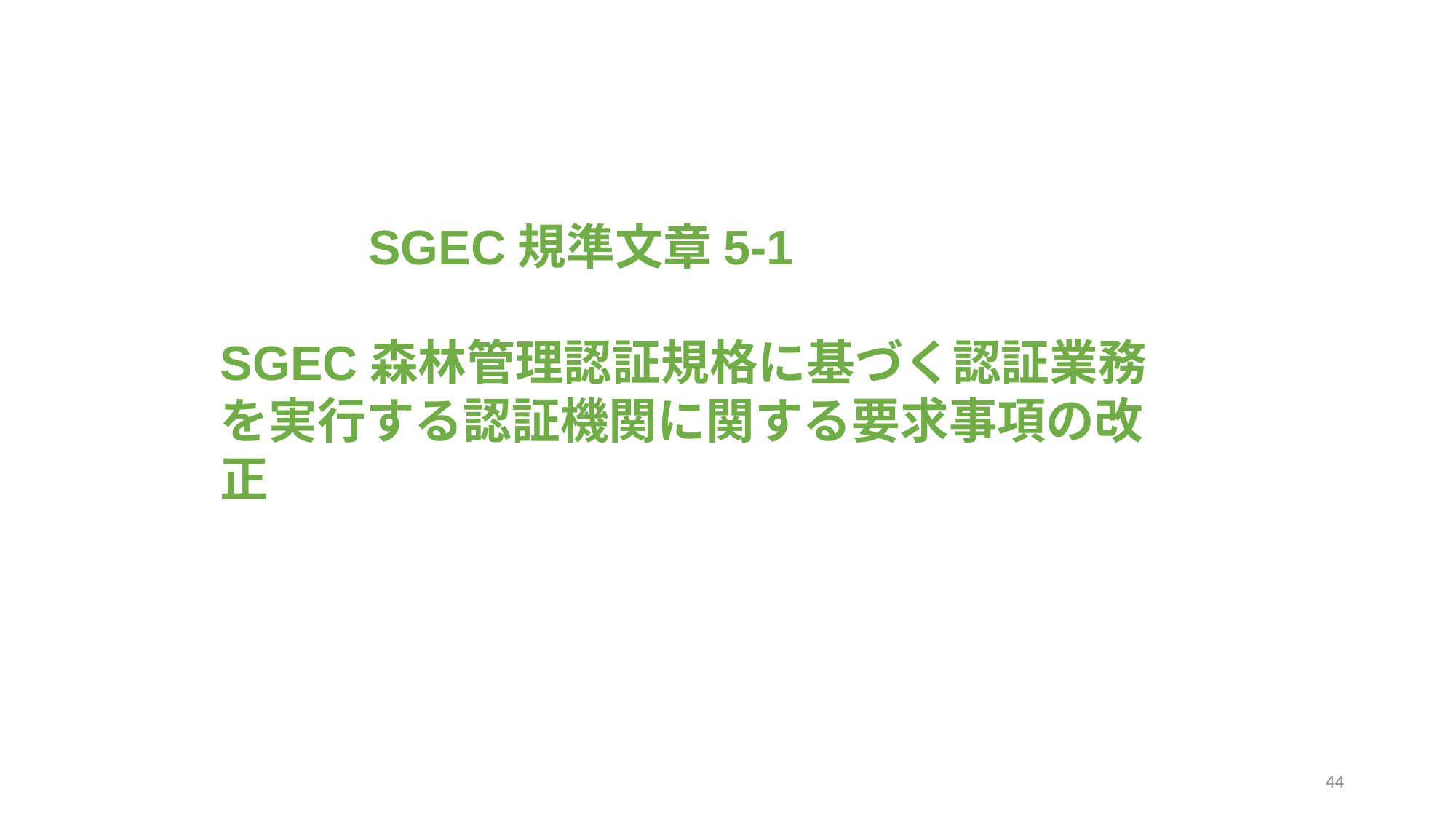

SGEC規準文章5-1

SGEC森林管理認証規格に基づく認証業務を実行する認証機関に関する要求事項の改正

44